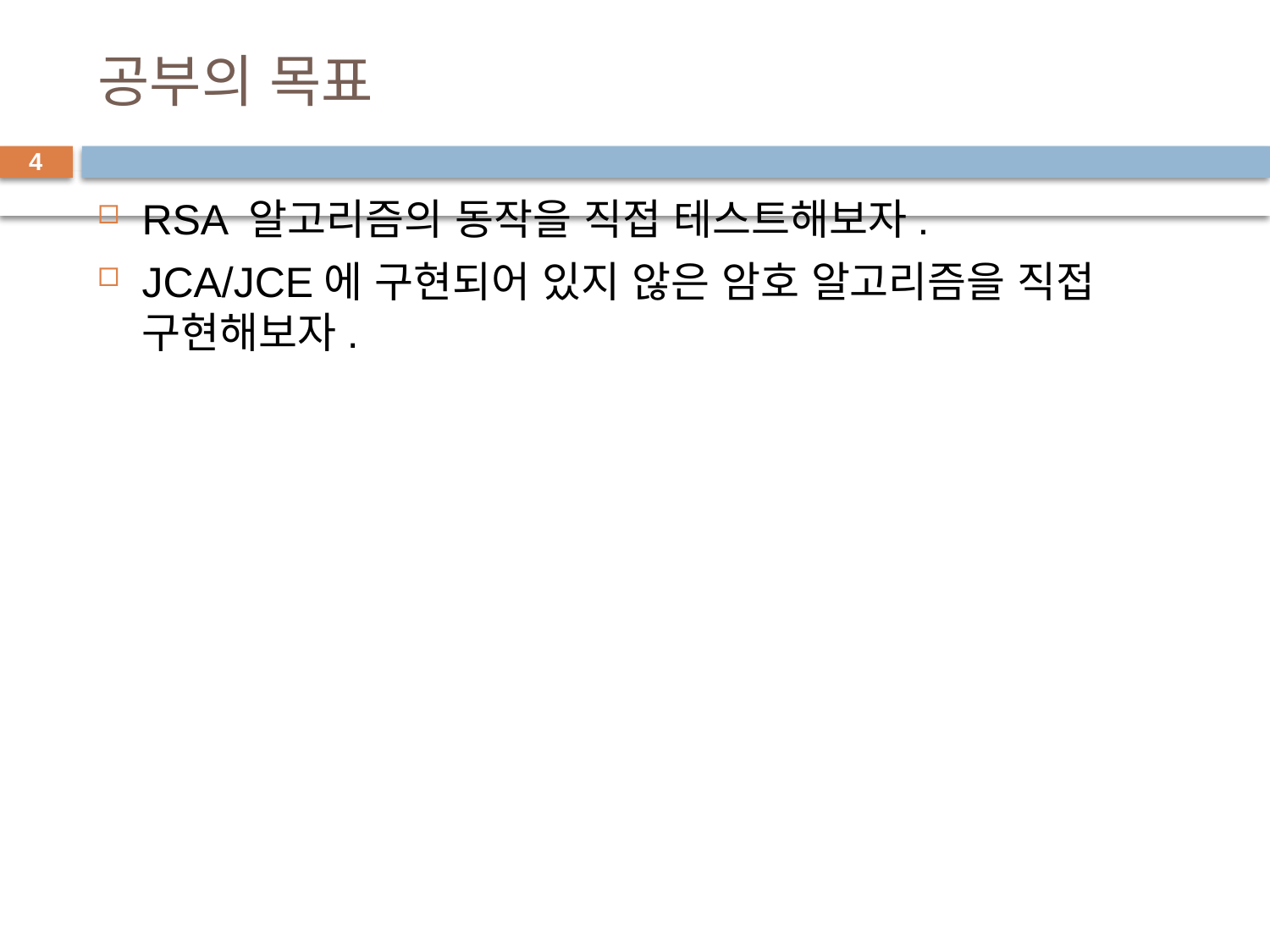

# 공부의 목표
4
RSA 알고리즘의 동작을 직접 테스트해보자.
JCA/JCE에 구현되어 있지 않은 암호 알고리즘을 직접 구현해보자.